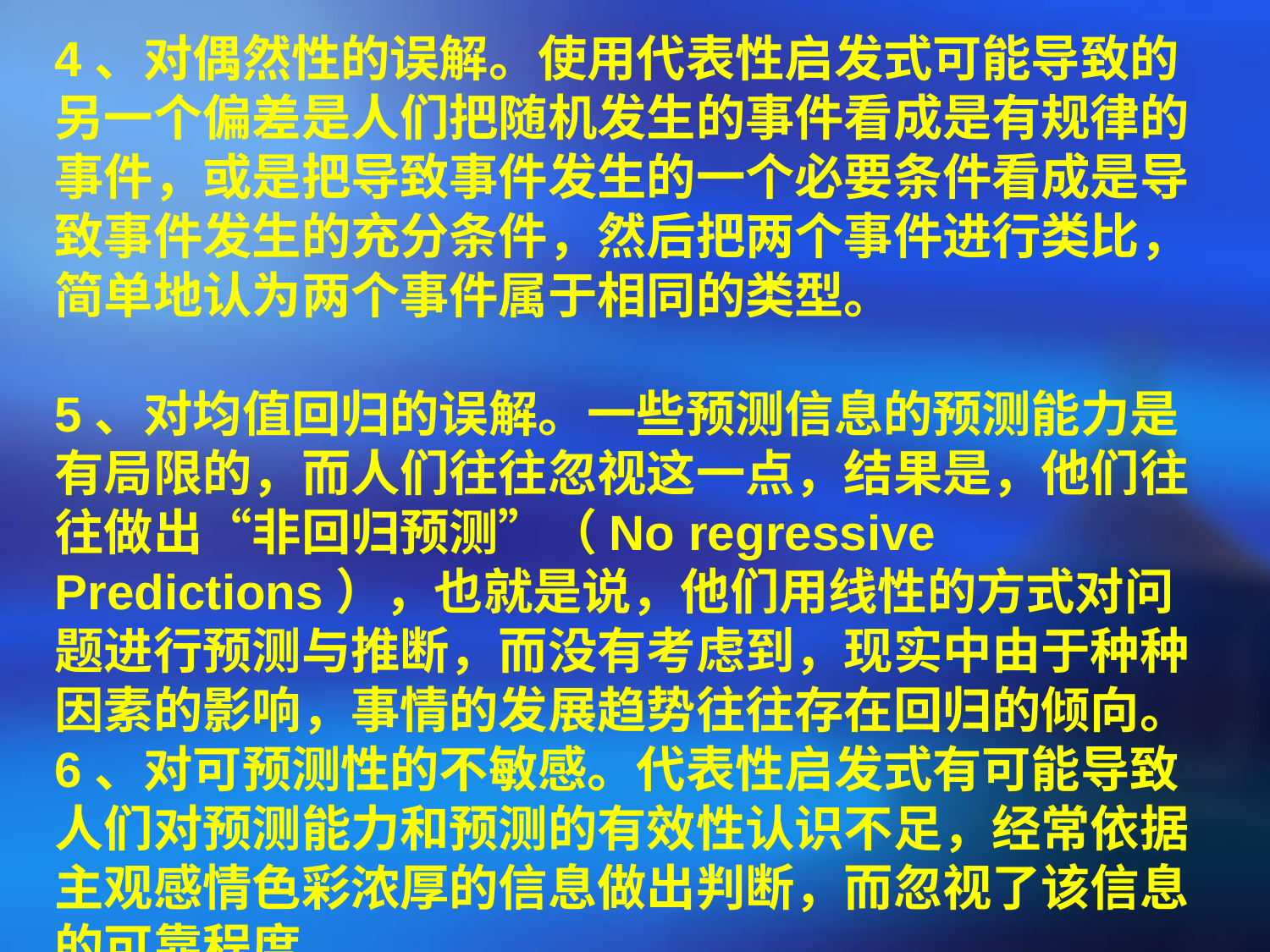

4、对偶然性的误解。使用代表性启发式可能导致的另一个偏差是人们把随机发生的事件看成是有规律的事件，或是把导致事件发生的一个必要条件看成是导致事件发生的充分条件，然后把两个事件进行类比，简单地认为两个事件属于相同的类型。
5、对均值回归的误解。一些预测信息的预测能力是有局限的，而人们往往忽视这一点，结果是，他们往往做出“非回归预测”（No regressive Predictions），也就是说，他们用线性的方式对问题进行预测与推断，而没有考虑到，现实中由于种种因素的影响，事情的发展趋势往往存在回归的倾向。
6、对可预测性的不敏感。代表性启发式有可能导致人们对预测能力和预测的有效性认识不足，经常依据主观感情色彩浓厚的信息做出判断，而忽视了该信息的可靠程度。